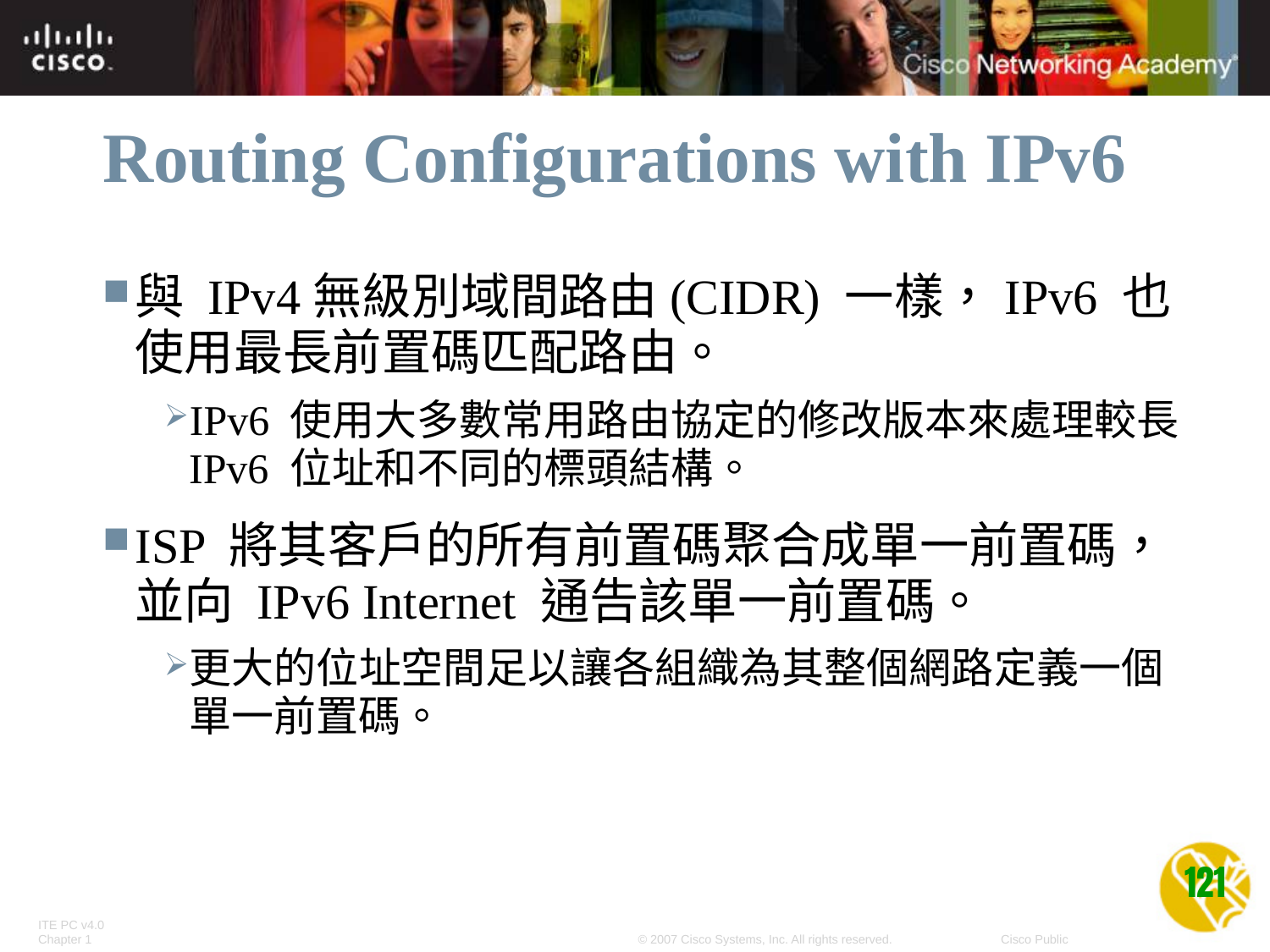

# Routing Configurations with IPv6
與 IPv4無級別域間路由(CIDR) 一樣，IPv6 也使用最長前置碼匹配路由。
IPv6 使用大多數常用路由協定的修改版本來處理較長 IPv6 位址和不同的標頭結構。
ISP 將其客戶的所有前置碼聚合成單一前置碼，並向 IPv6 Internet 通告該單一前置碼。
更大的位址空間足以讓各組織為其整個網路定義一個單一前置碼。